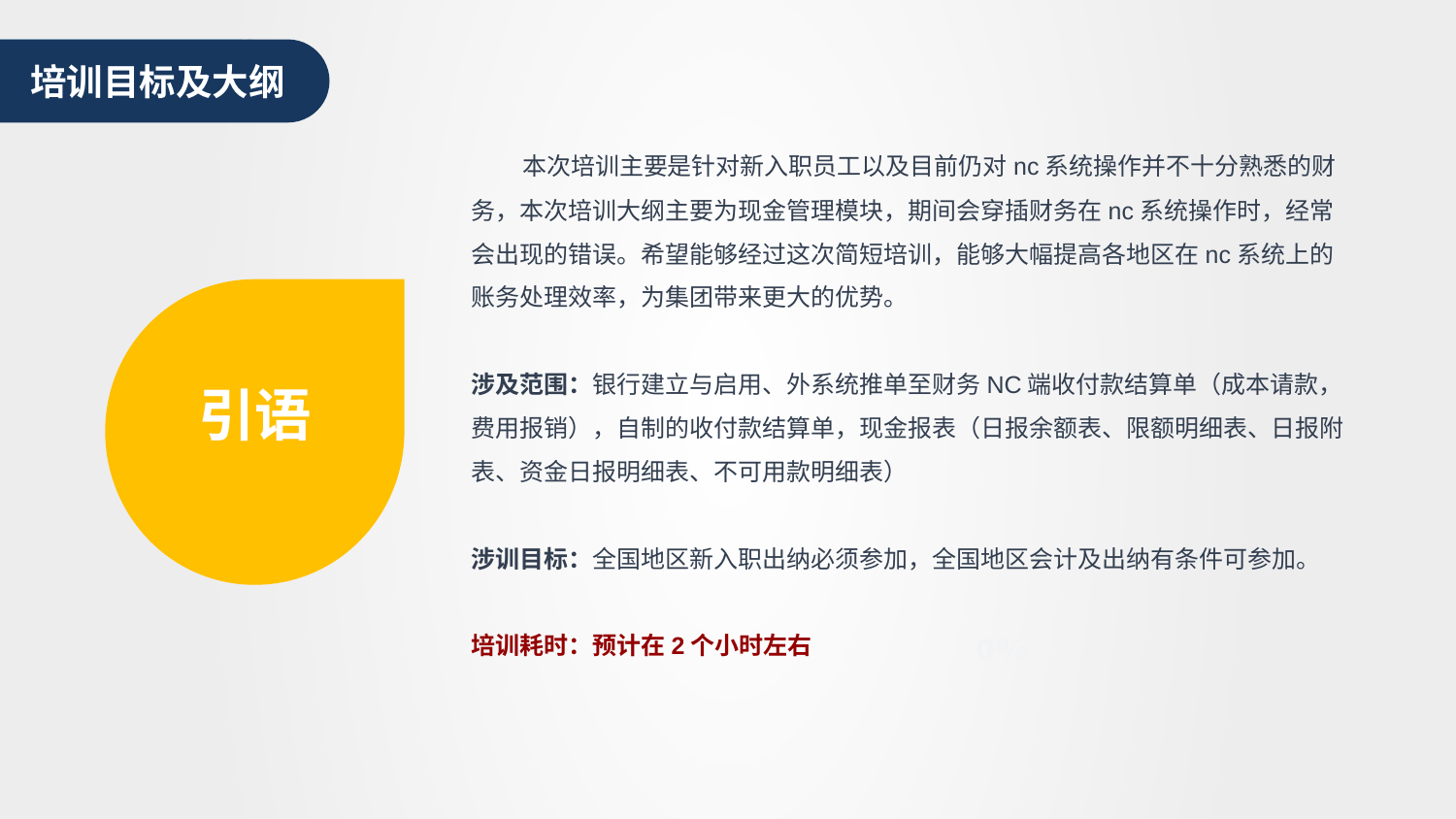

培训目标及大纲
       本次培训主要是针对新入职员工以及目前仍对nc系统操作并不十分熟悉的财务，本次培训大纲主要为现金管理模块，期间会穿插财务在nc系统操作时，经常会出现的错误。希望能够经过这次简短培训，能够大幅提高各地区在nc系统上的账务处理效率，为集团带来更大的优势。

涉及范围：银行建立与启用、外系统推单至财务NC端收付款结算单（成本请款，费用报销），自制的收付款结算单，现金报表（日报余额表、限额明细表、日报附表、资金日报明细表、不可用款明细表）

涉训目标：全国地区新入职出纳必须参加，全国地区会计及出纳有条件可参加。

培训耗时：预计在2个小时左右

引语